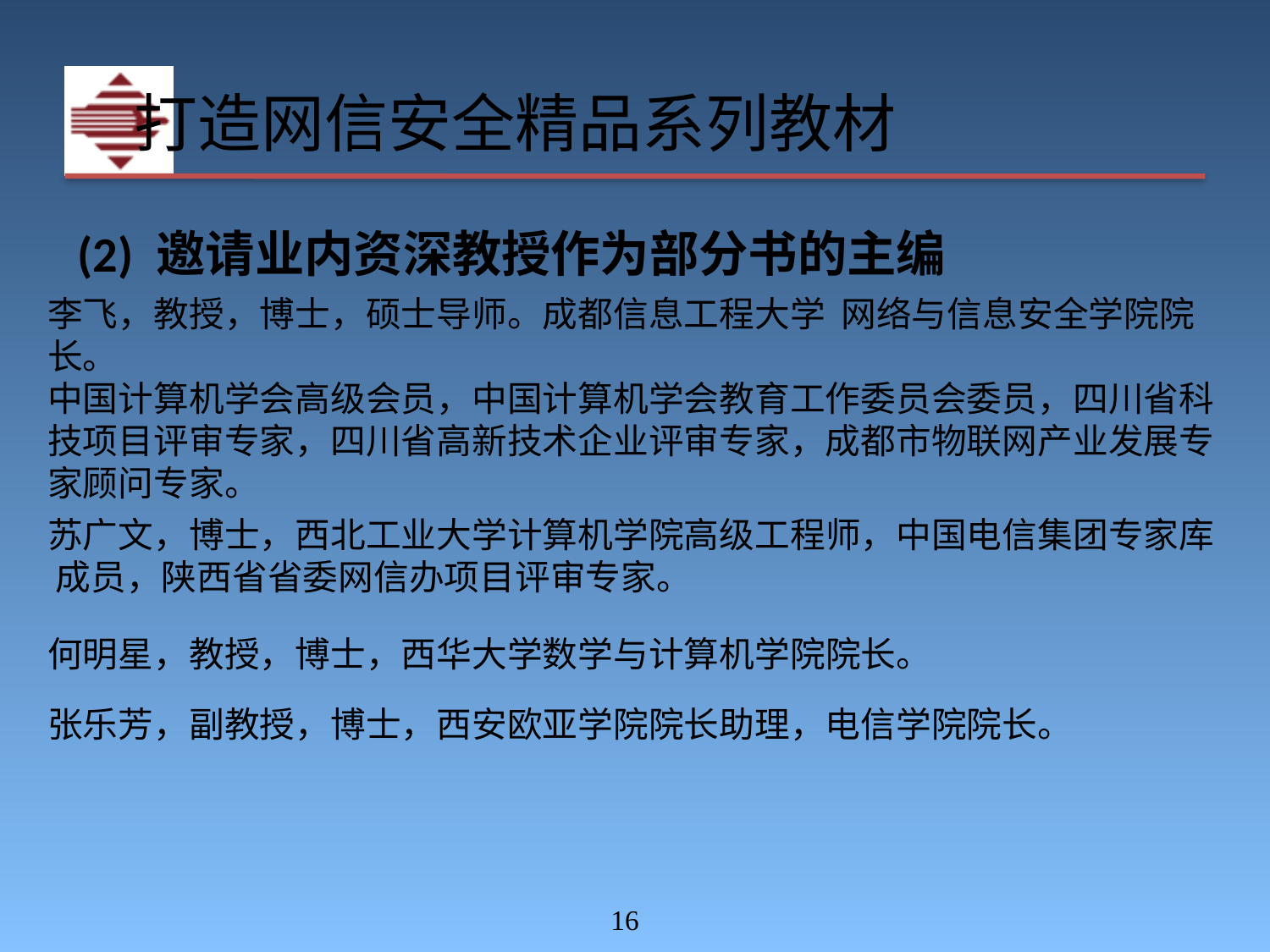

# 打造网信安全精品系列教材
(2) 邀请业内资深教授作为部分书的主编
李飞，教授，博士，硕士导师。成都信息工程大学  网络与信息安全学院院长。
中国计算机学会高级会员，中国计算机学会教育工作委员会委员，四川省科技项目评审专家，四川省高新技术企业评审专家，成都市物联网产业发展专家顾问专家。
苏广文，博士，西北工业大学计算机学院高级工程师，中国电信集团专家库   成员，陕西省省委网信办项目评审专家。
何明星，教授，博士，西华大学数学与计算机学院院长。
张乐芳，副教授，博士，西安欧亚学院院长助理，电信学院院长。
16